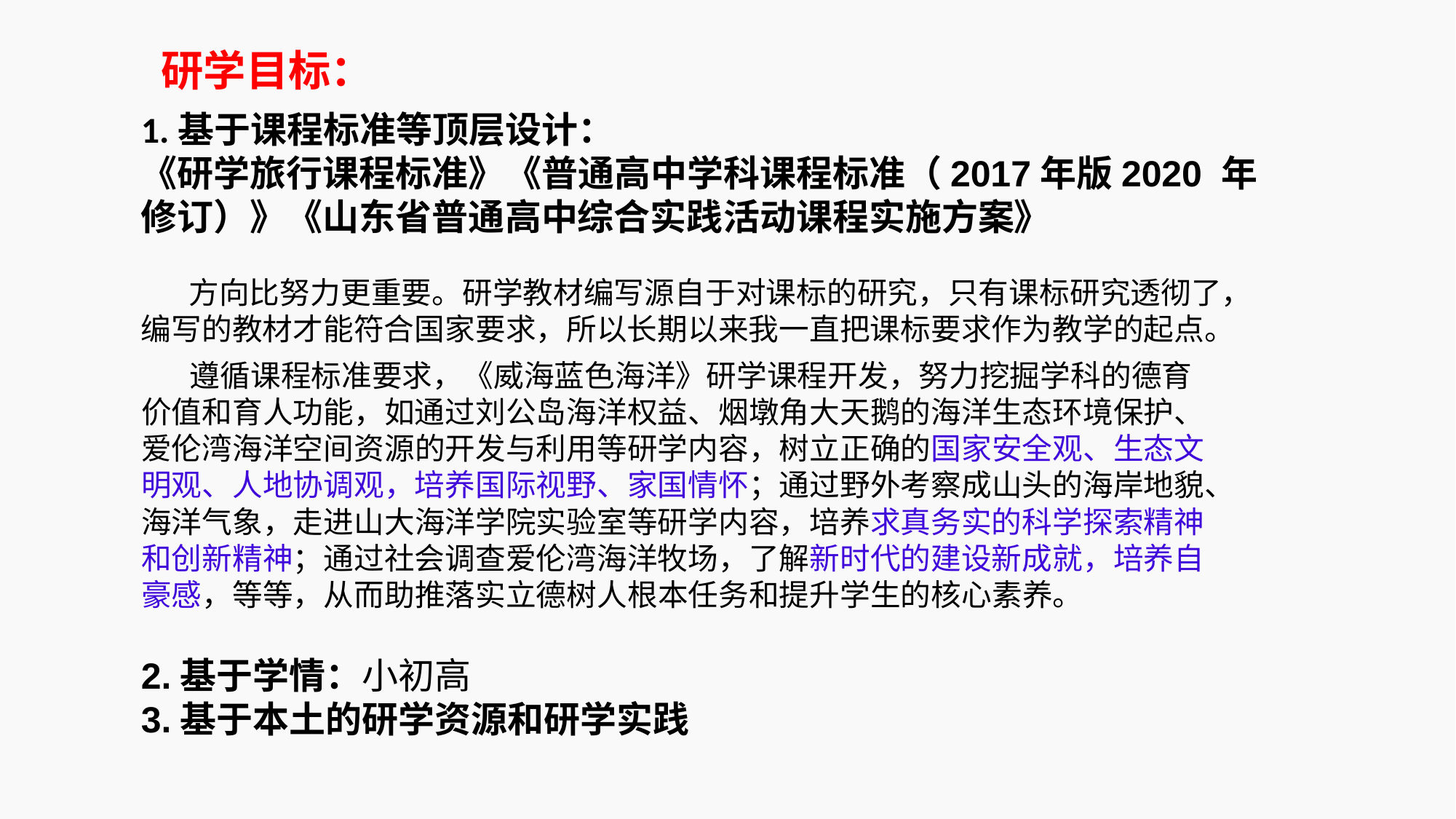

研学目标：
1.基于课程标准等顶层设计：
《研学旅行课程标准》《普通高中学科课程标准（2017年版2020 年修订）》《山东省普通高中综合实践活动课程实施方案》

      方向比努力更重要。研学教材编写源自于对课标的研究，只有课标研究透彻了，编写的教材才能符合国家要求，所以长期以来我一直把课标要求作为教学的起点。

2.基于学情：小初高
3.基于本土的研学资源和研学实践
遵循课程标准要求，《威海蓝色海洋》研学课程开发，努力挖掘学科的德育价值和育人功能，如通过刘公岛海洋权益、烟墩角大天鹅的海洋生态环境保护、爱伦湾海洋空间资源的开发与利用等研学内容，树立正确的国家安全观、生态文明观、人地协调观，培养国际视野、家国情怀；通过野外考察成山头的海岸地貌、海洋气象，走进山大海洋学院实验室等研学内容，培养求真务实的科学探索精神和创新精神；通过社会调查爱伦湾海洋牧场，了解新时代的建设新成就，培养自豪感，等等，从而助推落实立德树人根本任务和提升学生的核心素养。